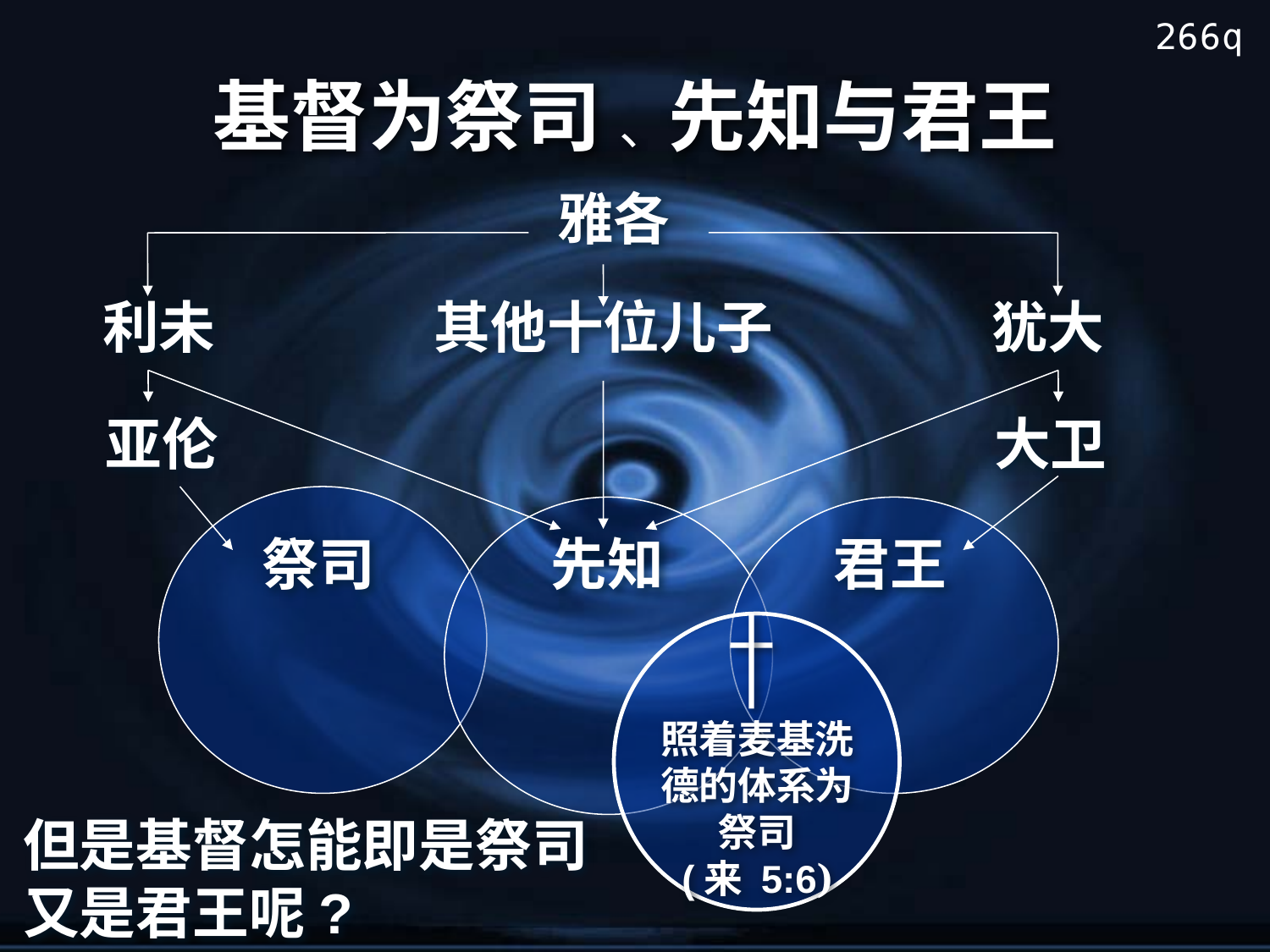

266q
# 基督为祭司 、先知与君王
雅各

利未
其他十位儿子
犹大

亚伦
大卫

祭司
先知
君王

照着麦基洗德的体系为祭司
(来 5:6)
但是基督怎能即是祭司又是君王呢?